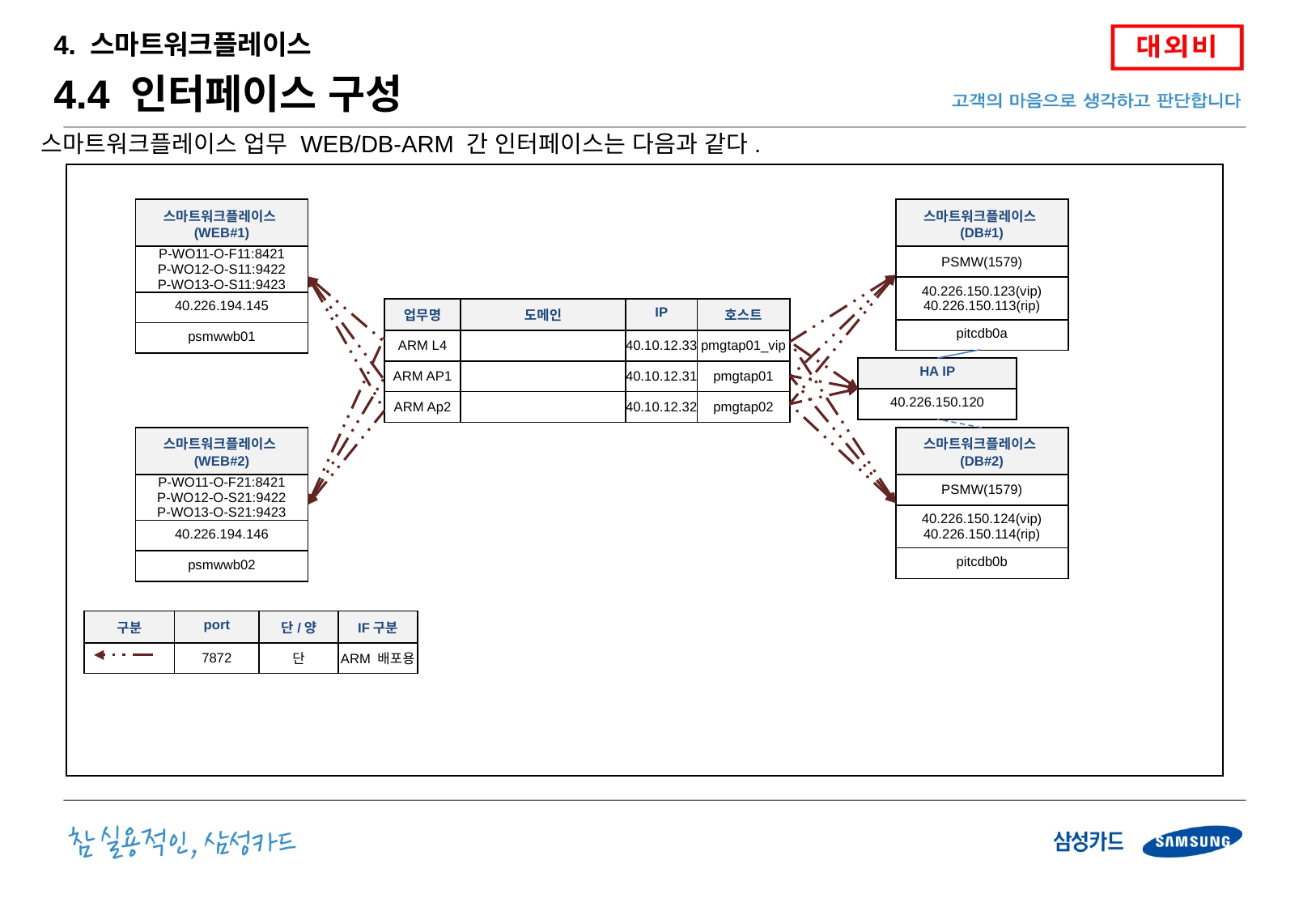

4. 스마트워크플레이스
4.4 인터페이스 구성
스마트워크플레이스 업무 WEB/DB-ARM 간 인터페이스는 다음과 같다.

| 스마트워크플레이스(WEB#1) |
| --- |
| P-WO11-O-F11:8421 P-WO12-O-S11:9422 P-WO13-O-S11:9423 |
| 40.226.194.145 |
| psmwwb01 |
| 스마트워크플레이스(DB#1) |
| --- |
| PSMW(1579) |
| 40.226.150.123(vip) 40.226.150.113(rip) |
| pitcdb0a |
| 업무명 | 도메인 | IP | 호스트 |
| --- | --- | --- | --- |
| ARM L4 |  | 40.10.12.33 | pmgtap01\_vip |
| ARM AP1 |  | 40.10.12.31 | pmgtap01 |
| ARM Ap2 |  | 40.10.12.32 | pmgtap02 |
| HA IP |
| --- |
| 40.226.150.120 |
| 스마트워크플레이스(WEB#2) |
| --- |
| P-WO11-O-F21:8421 P-WO12-O-S21:9422 P-WO13-O-S21:9423 |
| 40.226.194.146 |
| psmwwb02 |
| 스마트워크플레이스(DB#2) |
| --- |
| PSMW(1579) |
| 40.226.150.124(vip) 40.226.150.114(rip) |
| pitcdb0b |
| 구분 | port | 단/양 | IF구분 |
| --- | --- | --- | --- |
|  | 7872 | 단 | ARM 배포용 |